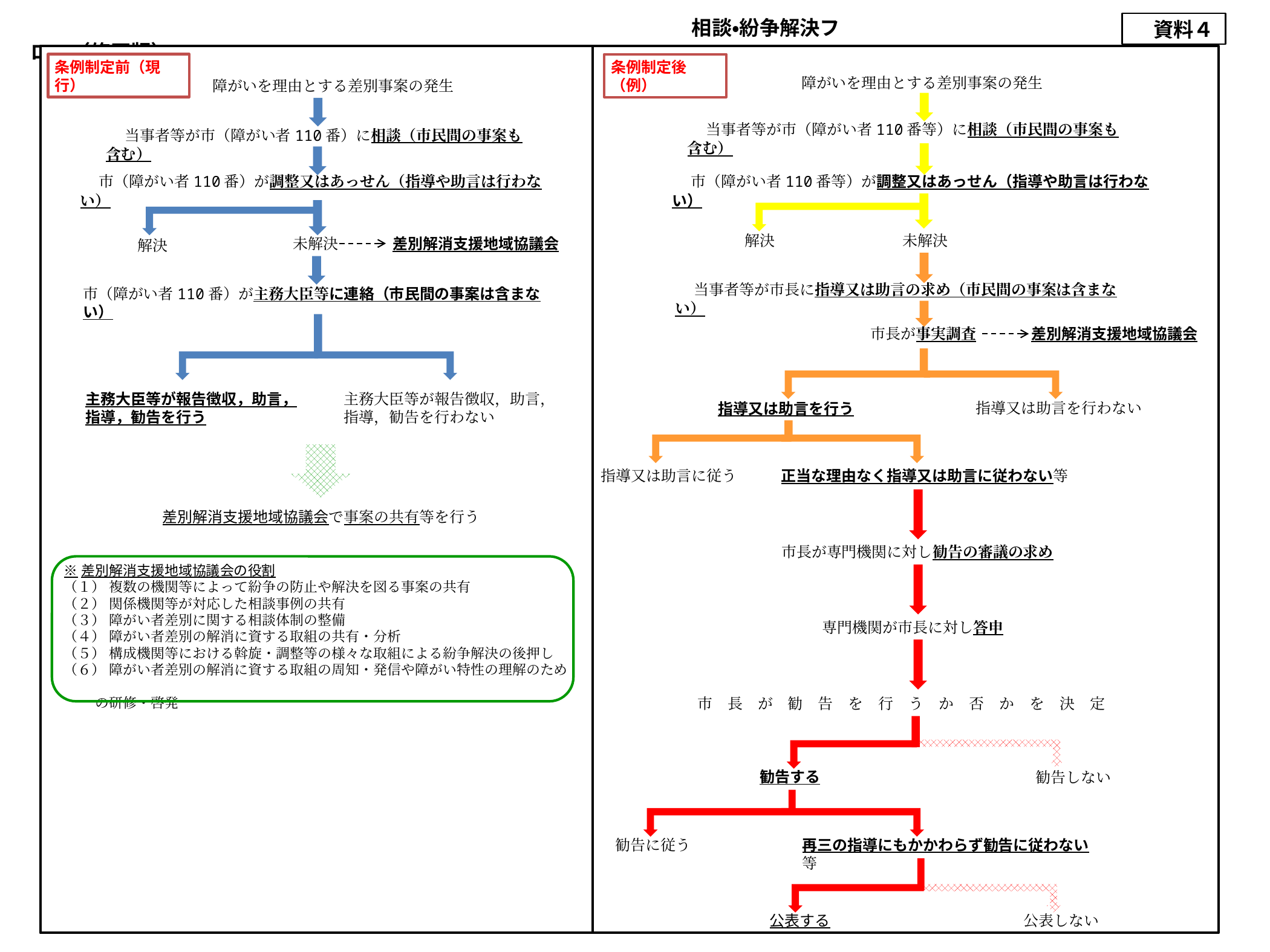

相談・紛争解決フロー（修正版）
　 資料４

条例制定前（現行）
条例制定後（例）
障がいを理由とする差別事案の発生
障がいを理由とする差別事案の発生

　当事者等が市（障がい者110番等）に相談（市民間の事案も含む）
　当事者等が市（障がい者110番）に相談（市民間の事案も含む）

　市（障がい者110番）が調整又はあっせん（指導や助言は行わない）
　市（障がい者110番等）が調整又はあっせん（指導や助言は行わない）

解決
未解決
未解決
差別解消支援地域協議会
解決

　当事者等が市長に指導又は助言の求め（市民間の事案は含まない）

市（障がい者110番）が主務大臣等に連絡（市民間の事案は含まない）

差別解消支援地域協議会
市長が事実調査

主務大臣等が報告徴収，助言，指導，勧告を行わない
主務大臣等が報告徴収，助言，指導，勧告を行う
指導又は助言を行わない
指導又は助言を行う

指導又は助言に従う
正当な理由なく指導又は助言に従わない等

差別解消支援地域協議会で事案の共有等を行う
市長が専門機関に対し勧告の審議の求め

※差別解消支援地域協議会の役割
（１） 複数の機関等によって紛争の防止や解決を図る事案の共有
（２） 関係機関等が対応した相談事例の共有
（３） 障がい者差別に関する相談体制の整備
（４） 障がい者差別の解消に資する取組の共有・分析
（５） 構成機関等における斡旋・調整等の様々な取組による紛争解決の後押し
（６） 障がい者差別の解消に資する取組の周知・発信や障がい特性の理解のため
　　 の研修・啓発

専門機関が市長に対し答申

市　長　が　勧　告　を　行　う　か　否　か　を　決　定

勧告する
勧告しない

勧告に従う
再三の指導にもかかわらず勧告に従わない等

公表する
公表しない